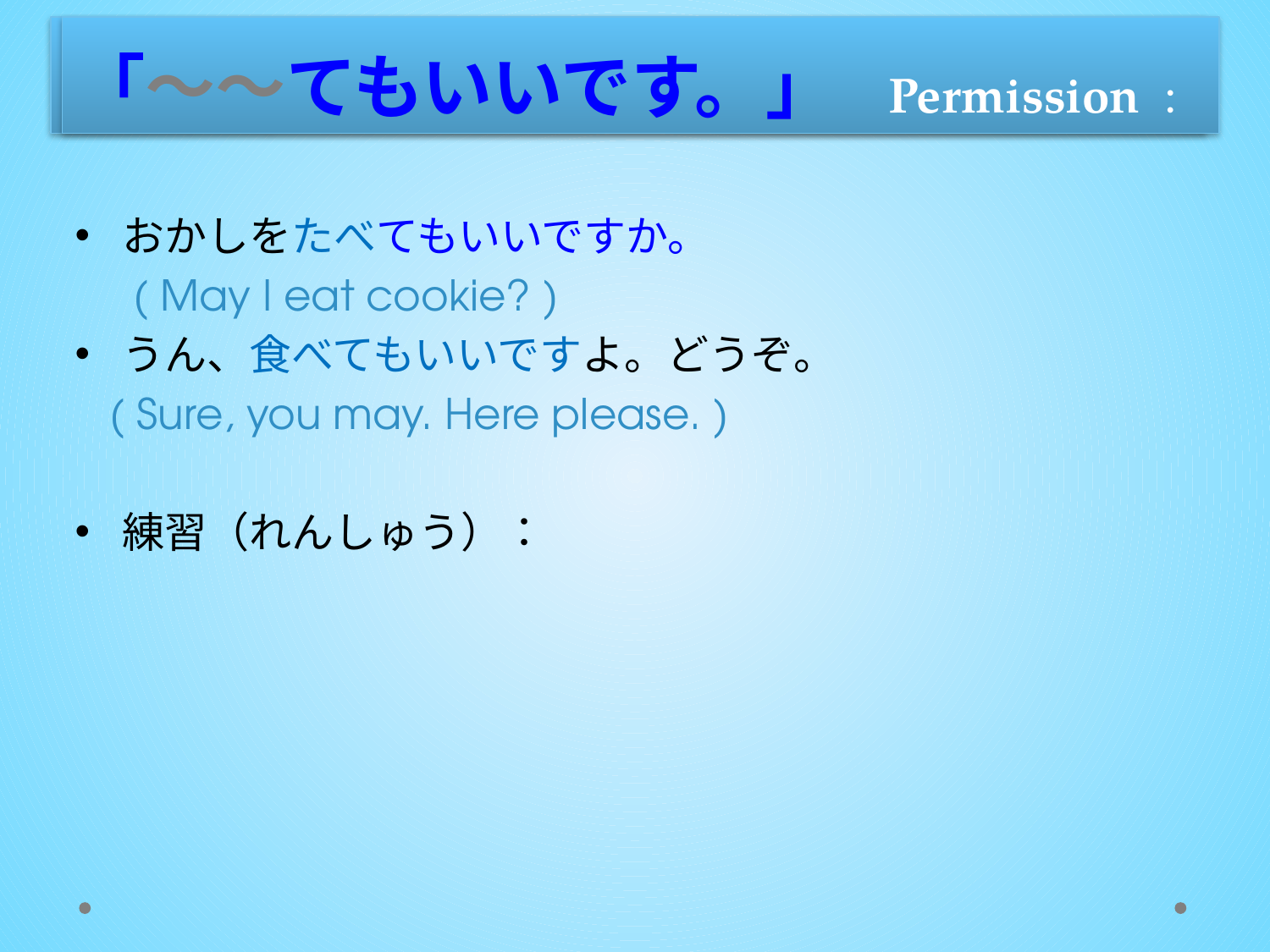

# Conjugation:
「〜〜てもいいです。」　Permission  :
おかしをたべてもいいですか。
     ( May I eat cookie? )
うん、食べてもいいですよ。どうぞ。
   ( Sure, you may. Here please. )

練習（れんしゅう）：